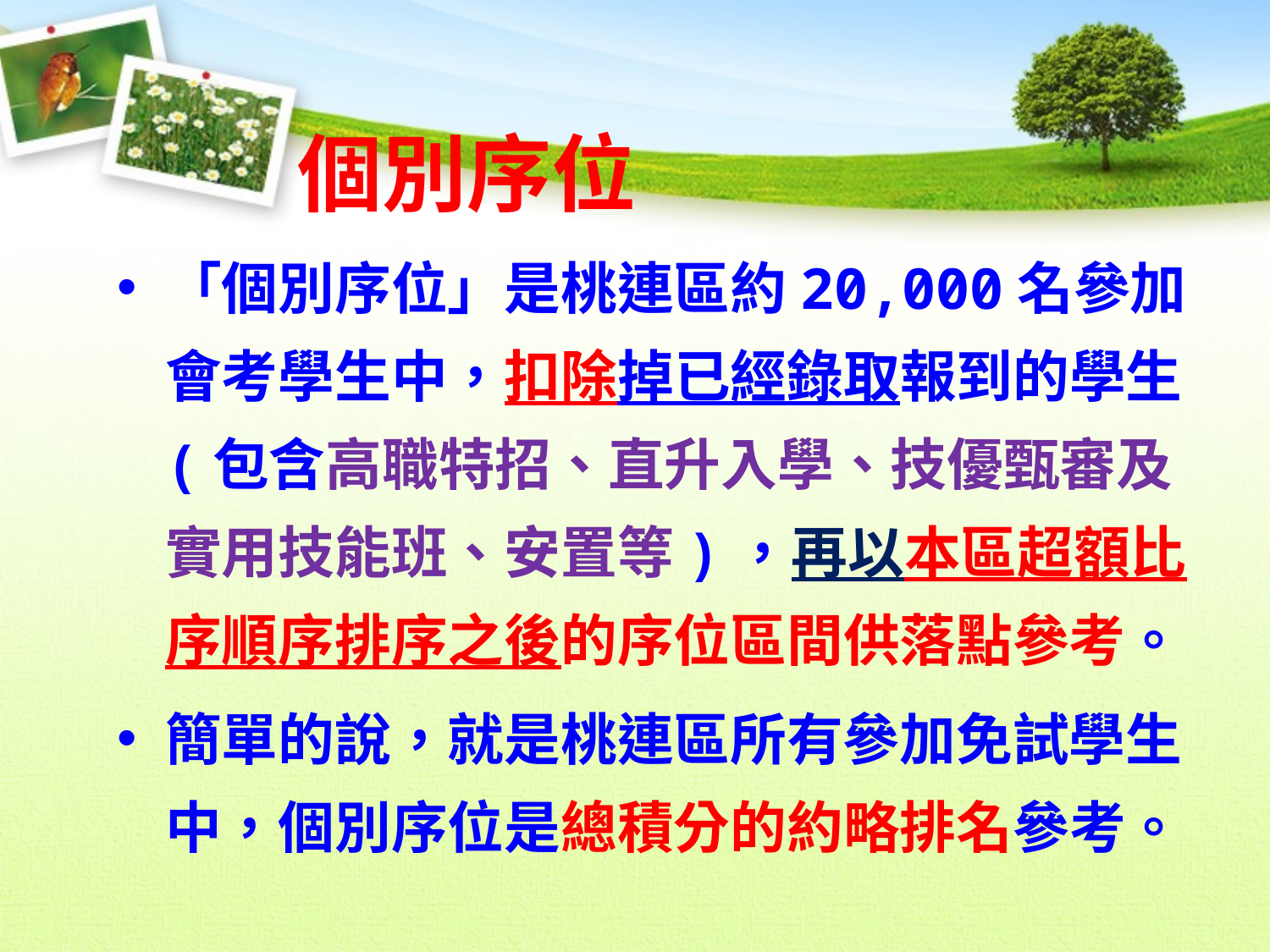

個別序位
「個別序位」是桃連區約20,000名參加會考學生中，扣除掉已經錄取報到的學生(包含高職特招、直升入學、技優甄審及實用技能班、安置等)，再以本區超額比序順序排序之後的序位區間供落點參考。
簡單的說，就是桃連區所有參加免試學生中，個別序位是總積分的約略排名參考。